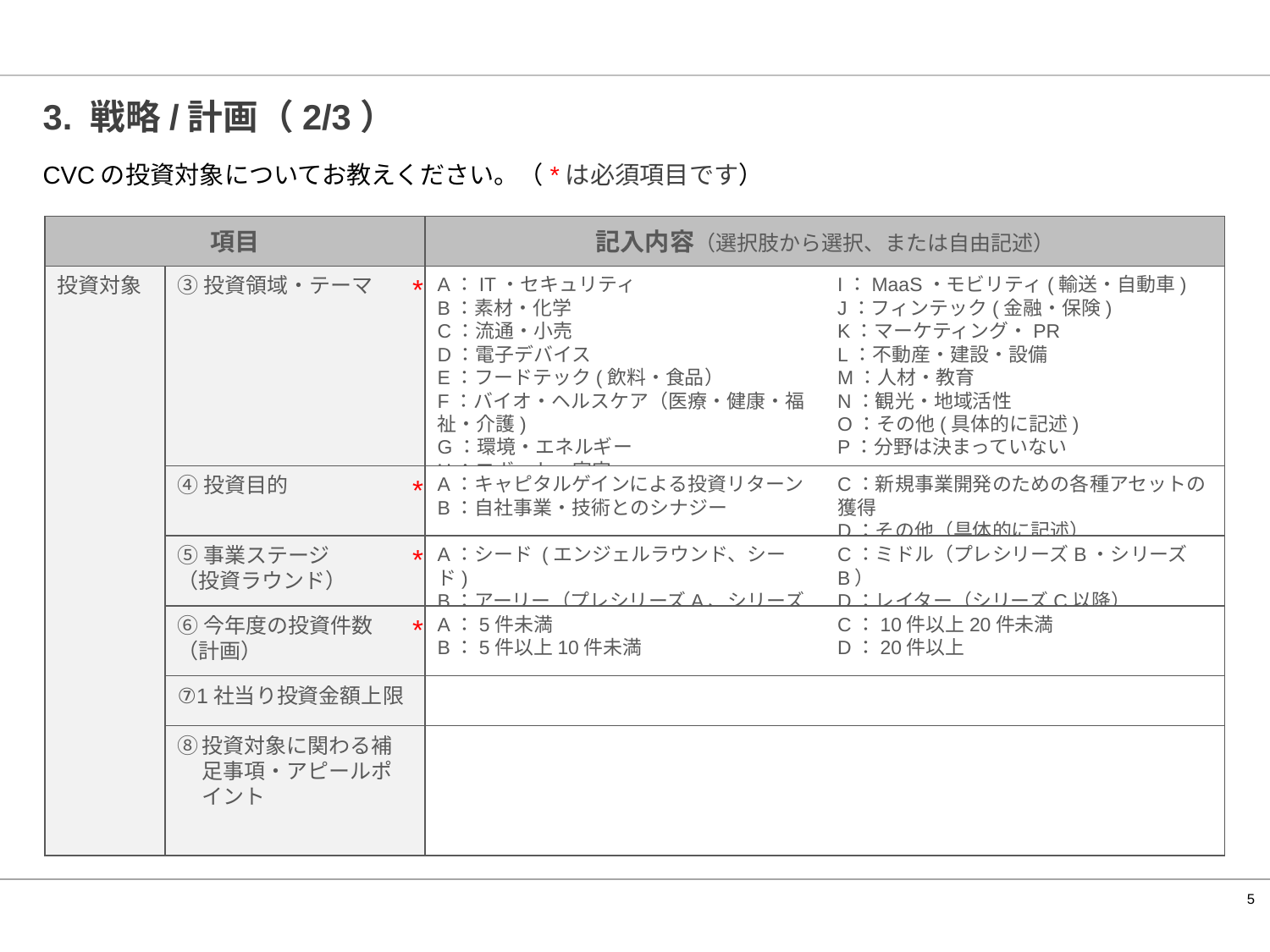

# 3. 戦略/計画（2/3）
CVCの投資対象についてお教えください。（*は必須項目です）
項目
記入内容（選択肢から選択、または自由記述）
投資対象
③投資領域・テーマ
*

A：IT・セキュリティ
B：素材・化学
C：流通・小売
D：電子デバイス
E：フードテック(飲料・食品）
F：バイオ・ヘルスケア（医療・健康・福祉・介護)
G：環境・エネルギー
H：ロボット・宇宙
I：MaaS・モビリティ(輸送・自動車)
J：フィンテック(金融・保険)
K：マーケティング・PR
L：不動産・建設・設備
M：人材・教育
N：観光・地域活性
O：その他(具体的に記述)
P：分野は決まっていない
④投資目的
*

A：キャピタルゲインによる投資リターン
B：自社事業・技術とのシナジー
C：新規事業開発のための各種アセットの獲得
D：その他（具体的に記述）
⑤事業ステージ
（投資ラウンド）
*

A：シード (エンジェルラウンド、シード)
B：アーリー（プレシリーズA、シリーズA）
C：ミドル（プレシリーズB・シリーズB）
D：レイター（シリーズC以降）
⑥今年度の投資件数
（計画）
*

A：5件未満
B：5件以上10件未満
C：10件以上20件未満
D：20件以上

⑦1社当り投資金額上限

⑧	投資対象に関わる補足事項・アピールポイント